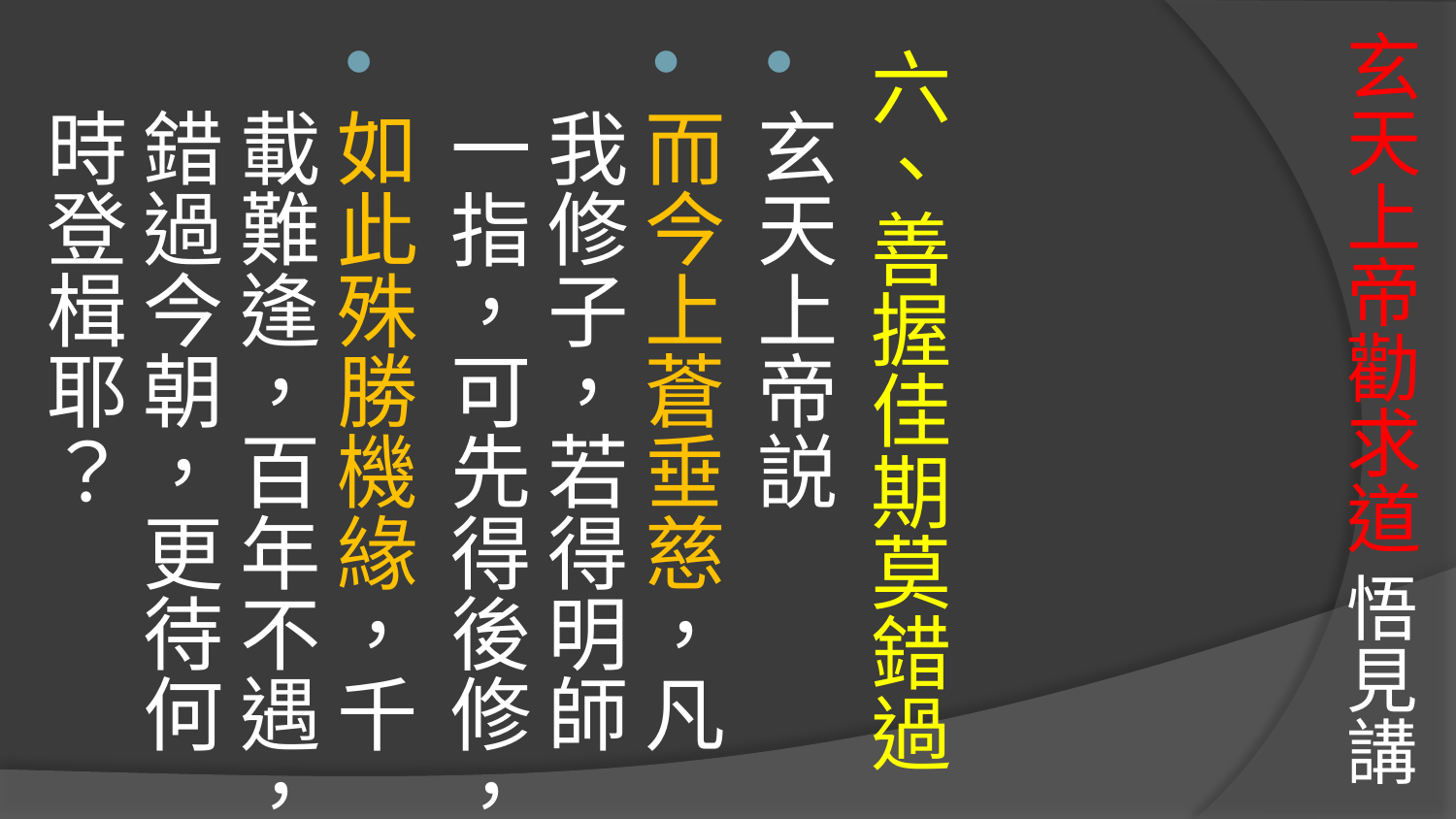

# 玄天上帝勸求道 悟見講
六、善握佳期莫錯過
玄天上帝説
而今上蒼垂慈，凡我修子，若得明師一指，可先得後修，
如此殊勝機緣，千載難逢，百年不遇，錯過今朝，更待何時登楫耶？